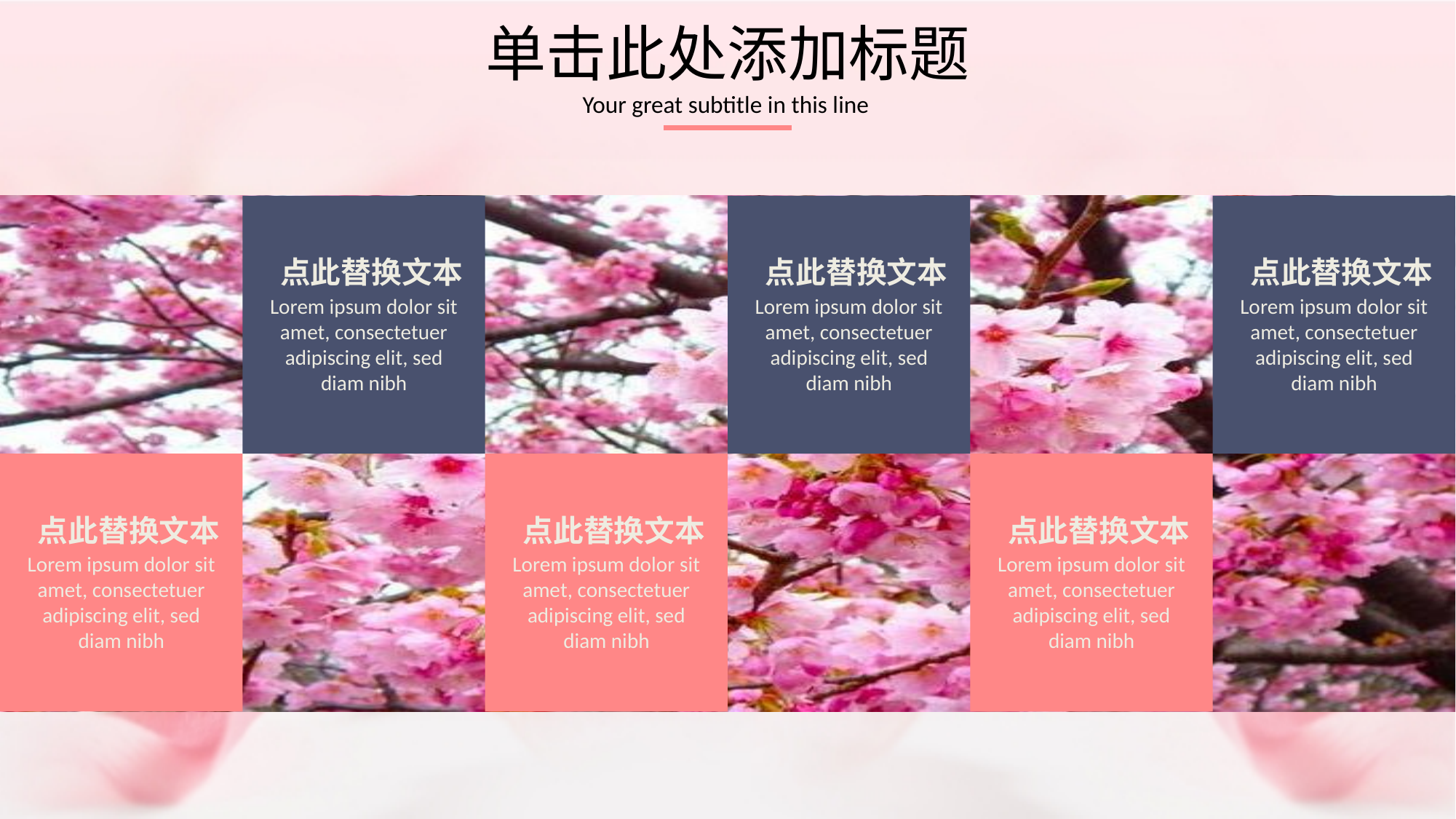

单击此处添加标题
Your great subtitle in this line

点此替换文本
Lorem ipsum dolor sit amet, consectetuer adipiscing elit, sed diam nibh

点此替换文本
Lorem ipsum dolor sit amet, consectetuer adipiscing elit, sed diam nibh

点此替换文本
Lorem ipsum dolor sit amet, consectetuer adipiscing elit, sed diam nibh

点此替换文本
Lorem ipsum dolor sit amet, consectetuer adipiscing elit, sed diam nibh

点此替换文本
Lorem ipsum dolor sit amet, consectetuer adipiscing elit, sed diam nibh

点此替换文本
Lorem ipsum dolor sit amet, consectetuer adipiscing elit, sed diam nibh